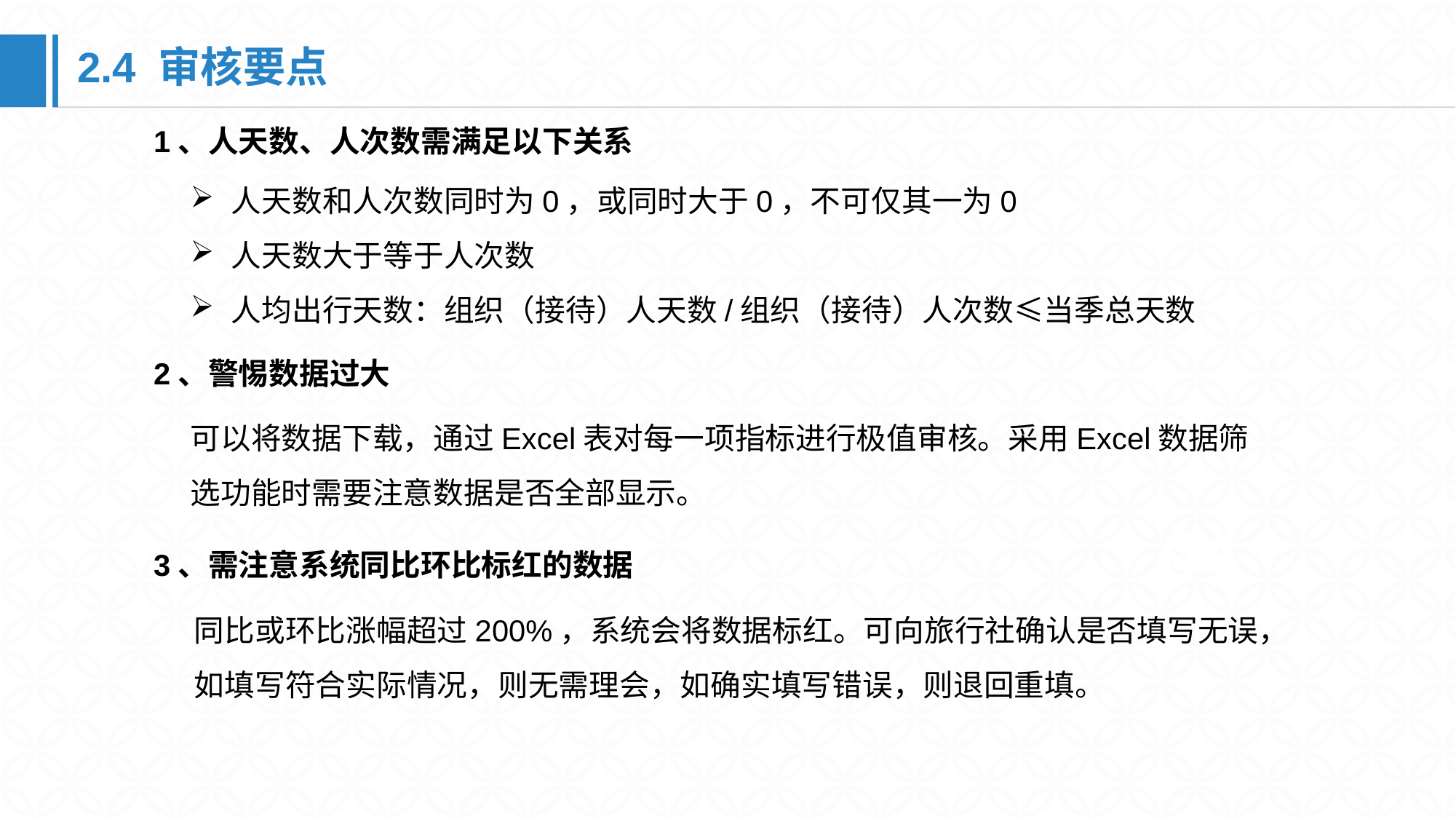

2.4 审核要点

1、人天数、人次数需满足以下关系
人天数和人次数同时为0，或同时大于0，不可仅其一为0
人天数大于等于人次数
人均出行天数：组织（接待）人天数/组织（接待）人次数≤当季总天数

2、警惕数据过大

可以将数据下载，通过Excel表对每一项指标进行极值审核。采用Excel数据筛选功能时需要注意数据是否全部显示。
04
3、需注意系统同比环比标红的数据
同比或环比涨幅超过200%，系统会将数据标红。可向旅行社确认是否填写无误，如填写符合实际情况，则无需理会，如确实填写错误，则退回重填。